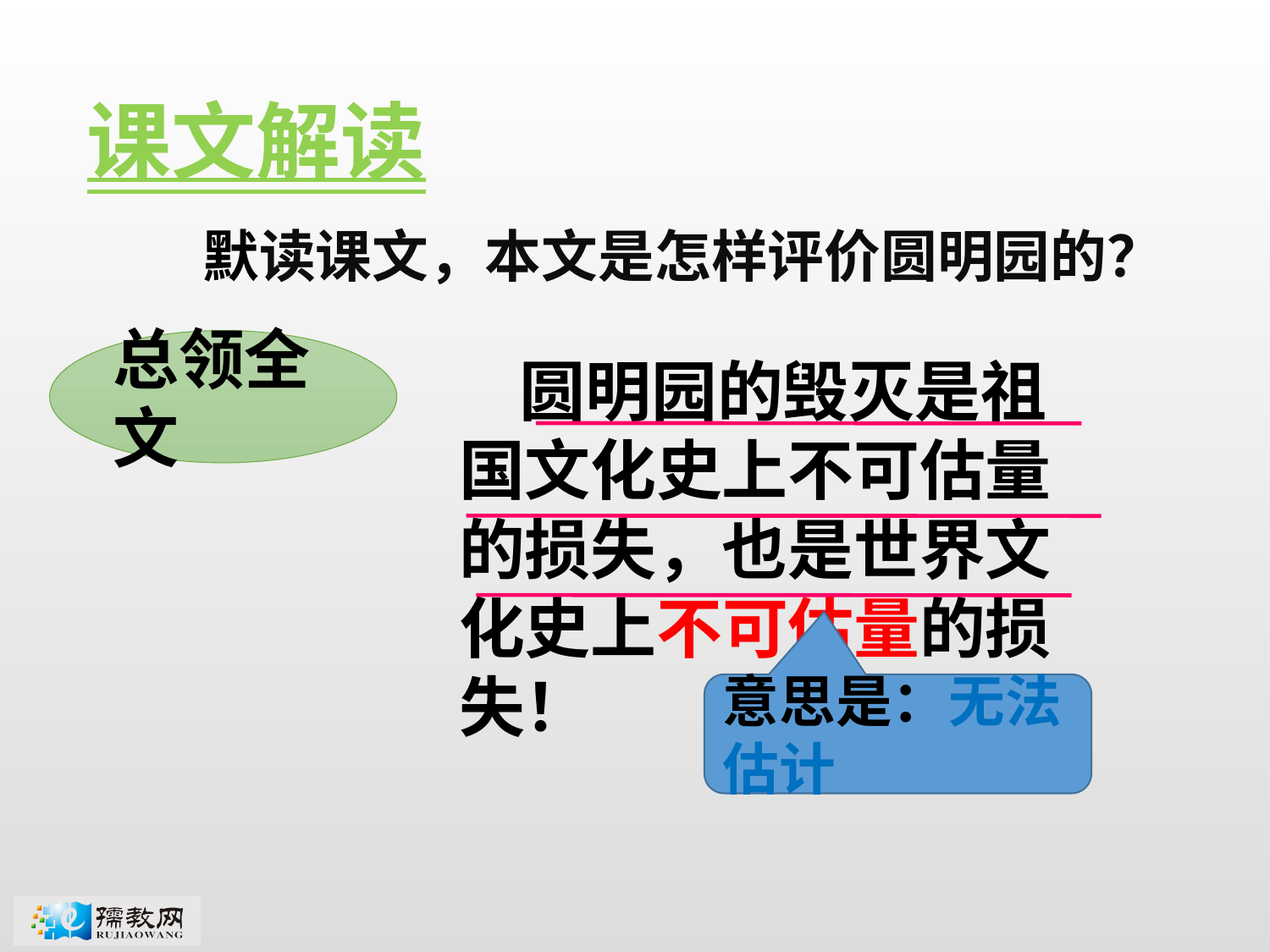

课文解读
      默读课文，本文是怎样评价圆明园的？
总领全文
   圆明园的毁灭是祖国文化史上不可估量的损失，也是世界文化史上不可估量的损失！
意思是：无法估计